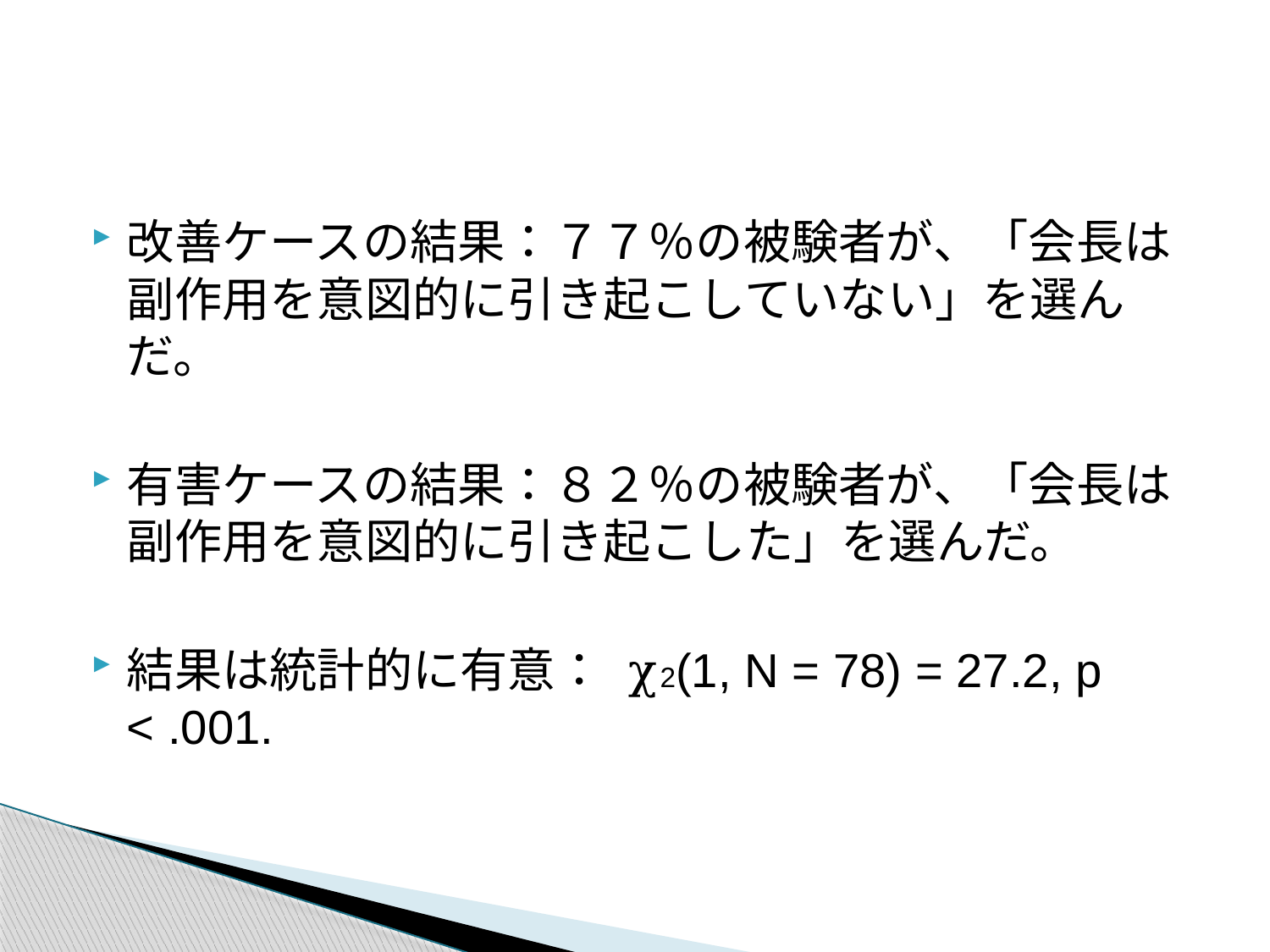

#
改善ケースの結果：７７％の被験者が、「会長は副作用を意図的に引き起こしていない」を選んだ。

有害ケースの結果：８２％の被験者が、「会長は副作用を意図的に引き起こした」を選んだ。

結果は統計的に有意： χ2(1, N = 78) = 27.2, p < .001.